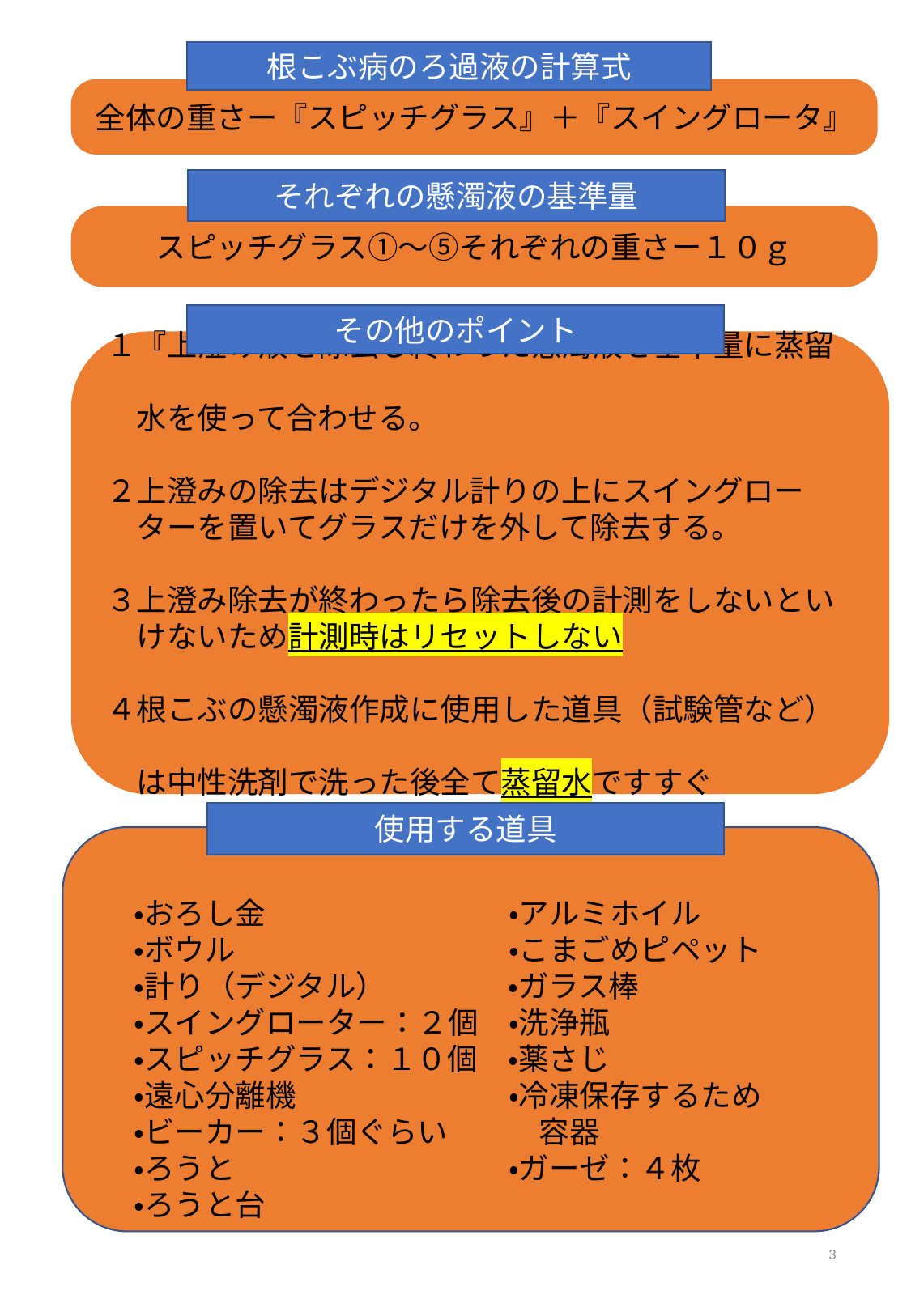

根こぶ病のろ過液の計算式
全体の重さー『スピッチグラス』＋『スイングロータ』
それぞれの懸濁液の基準量
スピッチグラス①～⑤それぞれの重さー１０ｇ
その他のポイント

１『上澄み液を除去し終わった懸濁液を基準量に蒸留
　水を使って合わせる。

２上澄みの除去はデジタル計りの上にスイングロー
　ターを置いてグラスだけを外して除去する。

３上澄み除去が終わったら除去後の計測をしないとい
　けないため計測時はリセットしない

４根こぶの懸濁液作成に使用した道具（試験管など）
　は中性洗剤で洗った後全て蒸留水ですすぐ

使用する道具

・おろし金　　　　　　　　・アルミホイル
・ボウル　　　　　　　　　・こまごめピペット
・計り（デジタル）　　　　・ガラス棒
・スイングローター：２個　・洗浄瓶
・スピッチグラス：１０個　・薬さじ
・遠心分離機　　　　　　　・冷凍保存するため
・ビーカー：３個ぐらい　　　容器
・ろうと　　　　　　　　　・ガーゼ：４枚
・ろうと台
3